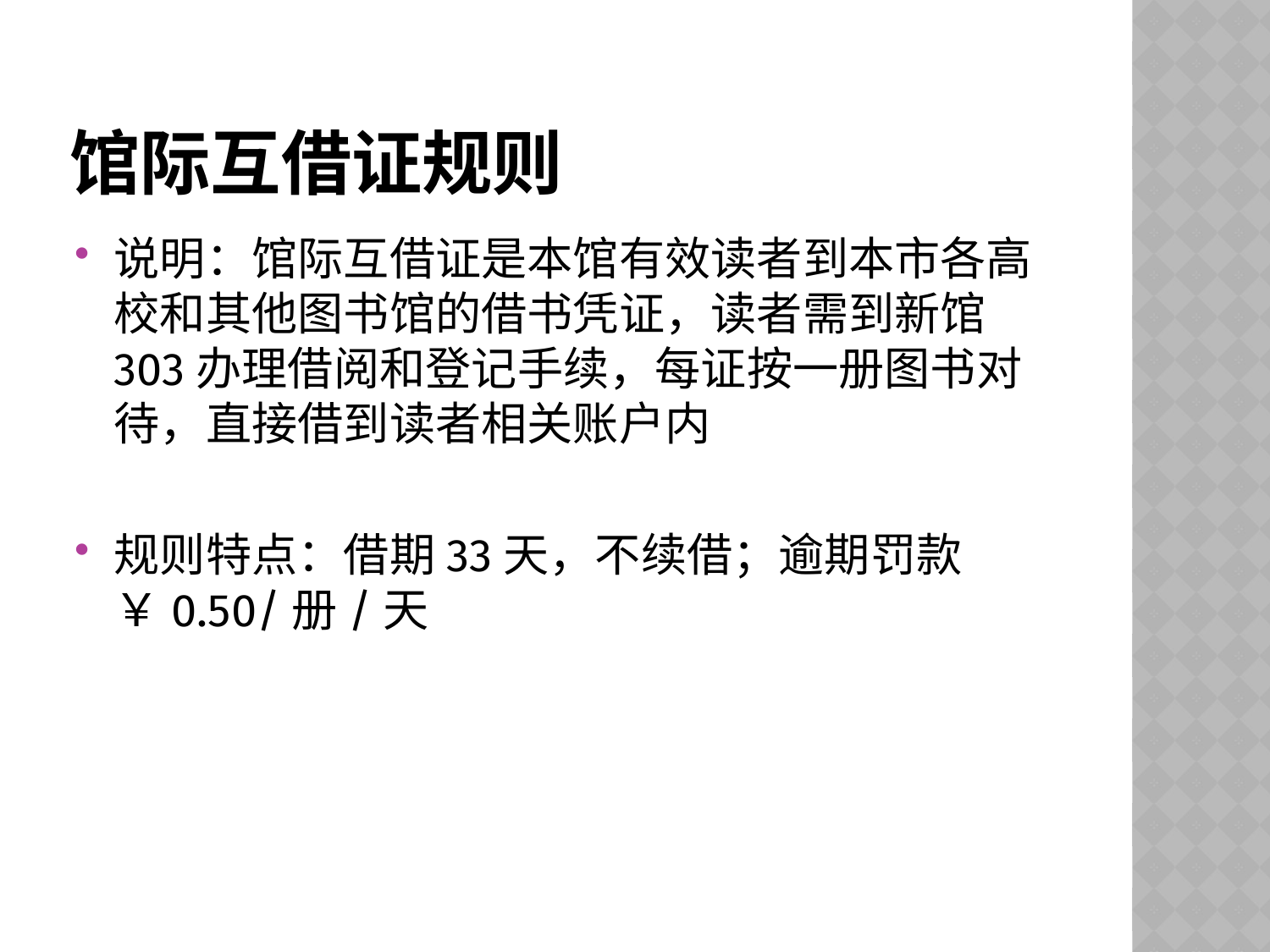

# 馆际互借证规则
说明：馆际互借证是本馆有效读者到本市各高校和其他图书馆的借书凭证，读者需到新馆303办理借阅和登记手续，每证按一册图书对待，直接借到读者相关账户内

规则特点：借期33天，不续借；逾期罚款￥0.50/册/天